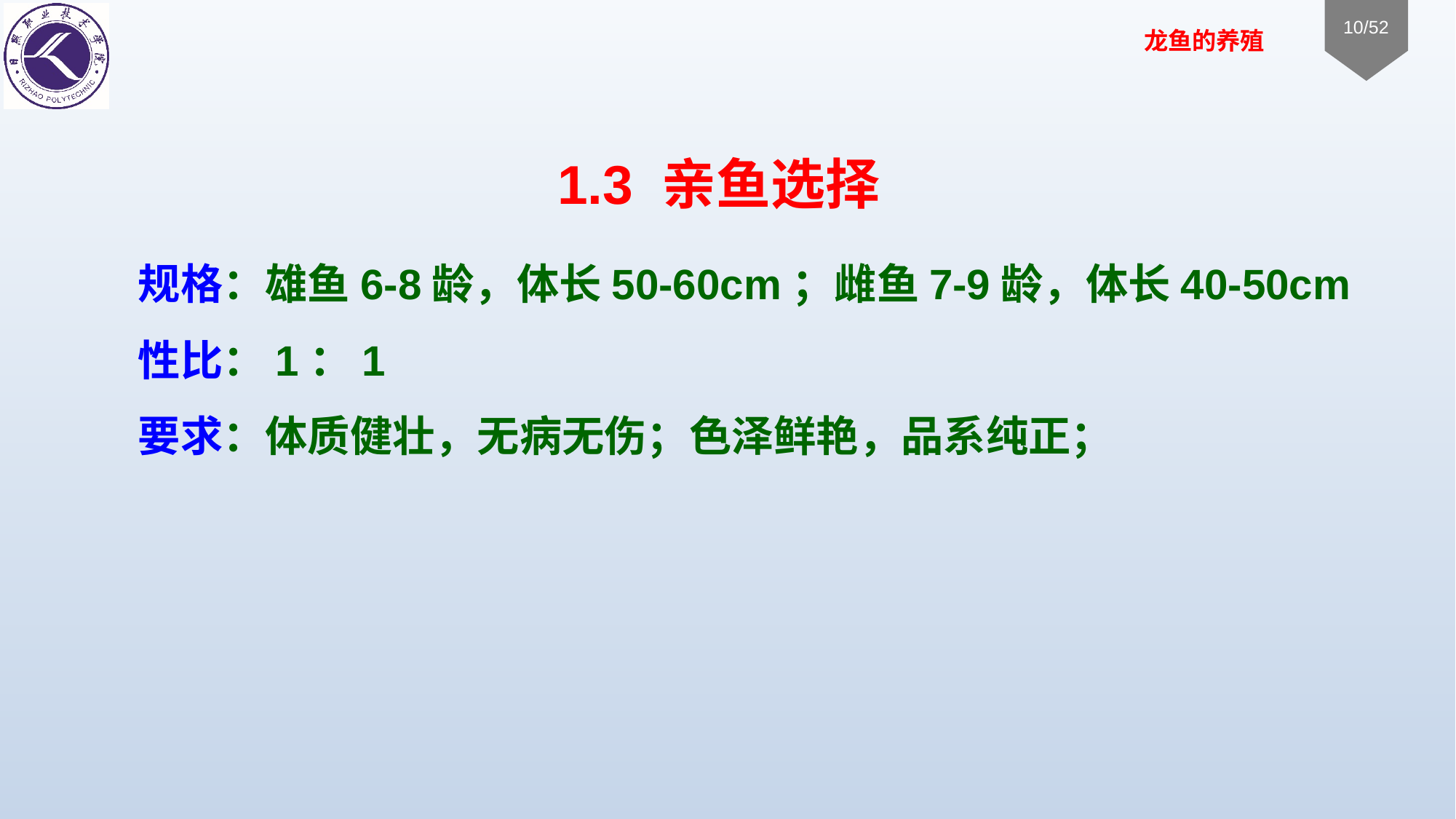

# 1.3 亲鱼选择
规格：雄鱼6-8龄，体长50-60cm；雌鱼7-9龄，体长40-50cm
性比：1：1
要求：体质健壮，无病无伤；色泽鲜艳，品系纯正；